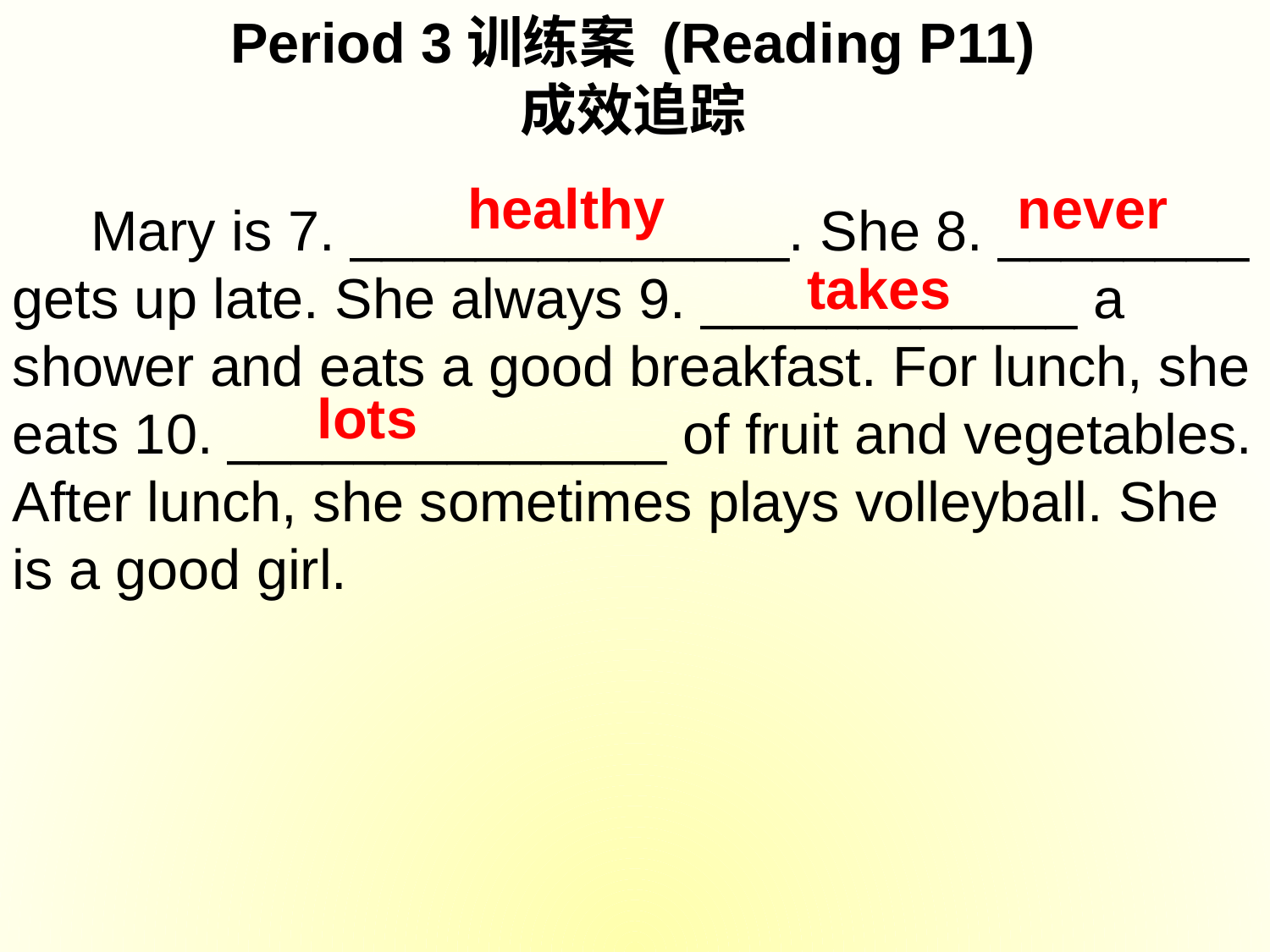

Period 3训练案 (Reading P11)
成效追踪
healthy
never
     Mary is 7. ______________. She 8. ________ gets up late. She always 9. ____________ a shower and eats a good breakfast. For lunch, she eats 10. ______________ of fruit and vegetables. After lunch, she sometimes plays volleyball. She is a good girl.
takes
lots